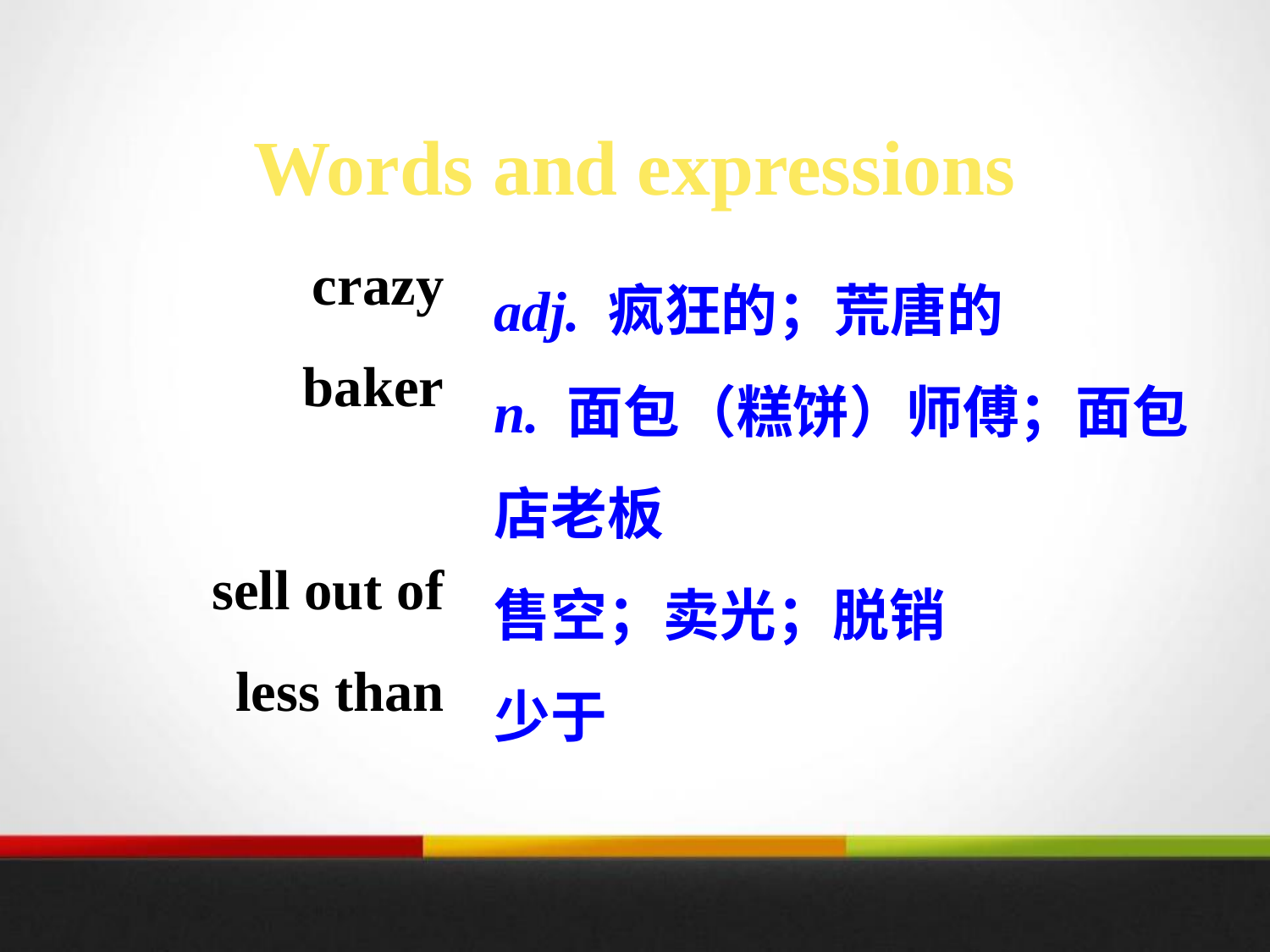

Words and expressions
adj. 疯狂的；荒唐的
n. 面包（糕饼）师傅；面包店老板
售空；卖光；脱销
少于
crazy
baker

sell out of
less than